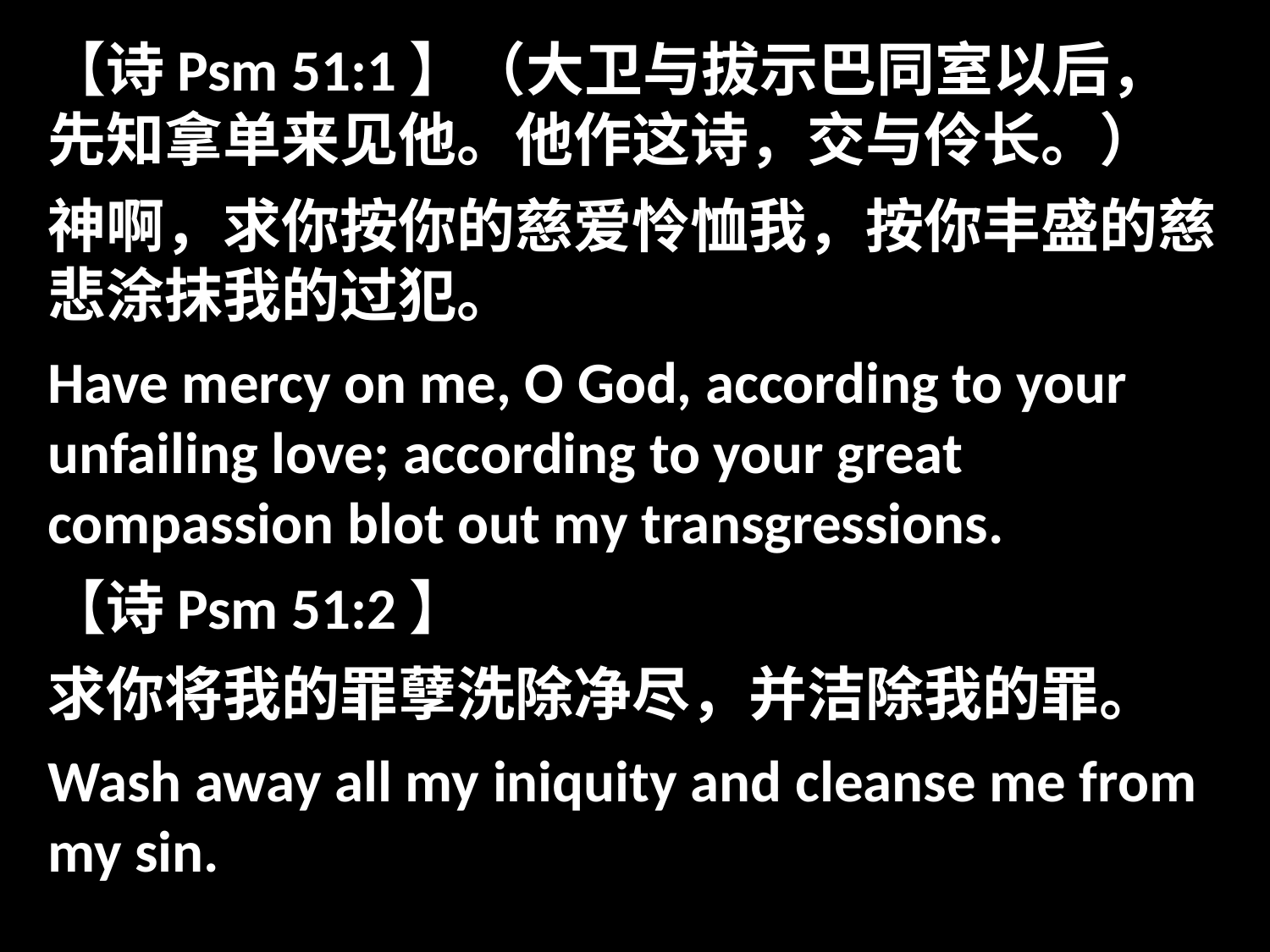

【诗Psm 51:1】（大卫与拔示巴同室以后，先知拿单来见他。他作这诗，交与伶长。）
神啊，求你按你的慈爱怜恤我，按你丰盛的慈悲涂抹我的过犯。
Have mercy on me, O God, according to your unfailing love; according to your great compassion blot out my transgressions.
【诗Psm 51:2】
求你将我的罪孽洗除净尽，并洁除我的罪。
Wash away all my iniquity and cleanse me from my sin.